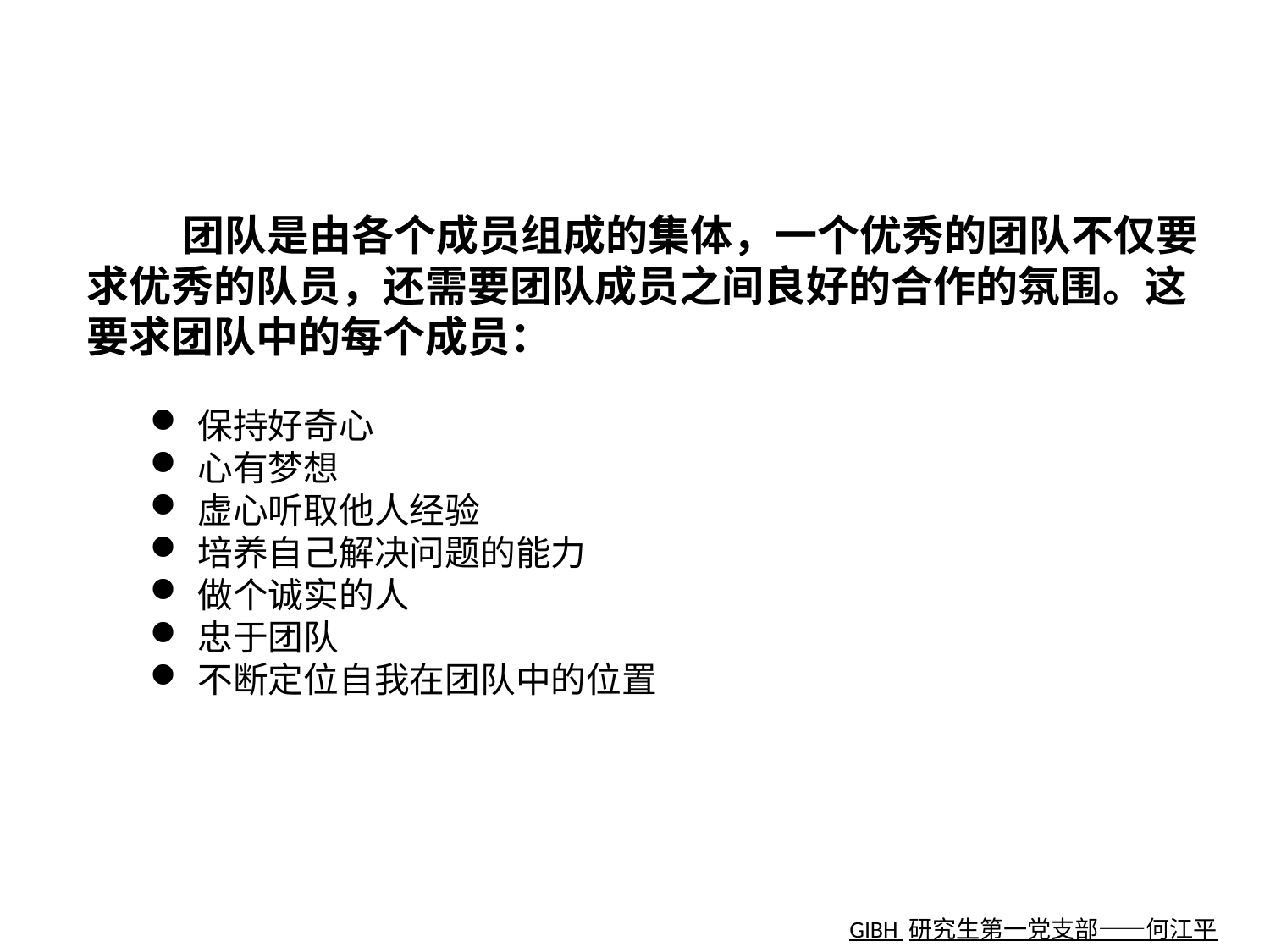

团队是由各个成员组成的集体，一个优秀的团队不仅要求优秀的队员，还需要团队成员之间良好的合作的氛围。这要求团队中的每个成员：

保持好奇心
心有梦想
虚心听取他人经验
培养自己解决问题的能力
做个诚实的人
忠于团队
不断定位自我在团队中的位置

GIBH 研究生第一党支部——何江平